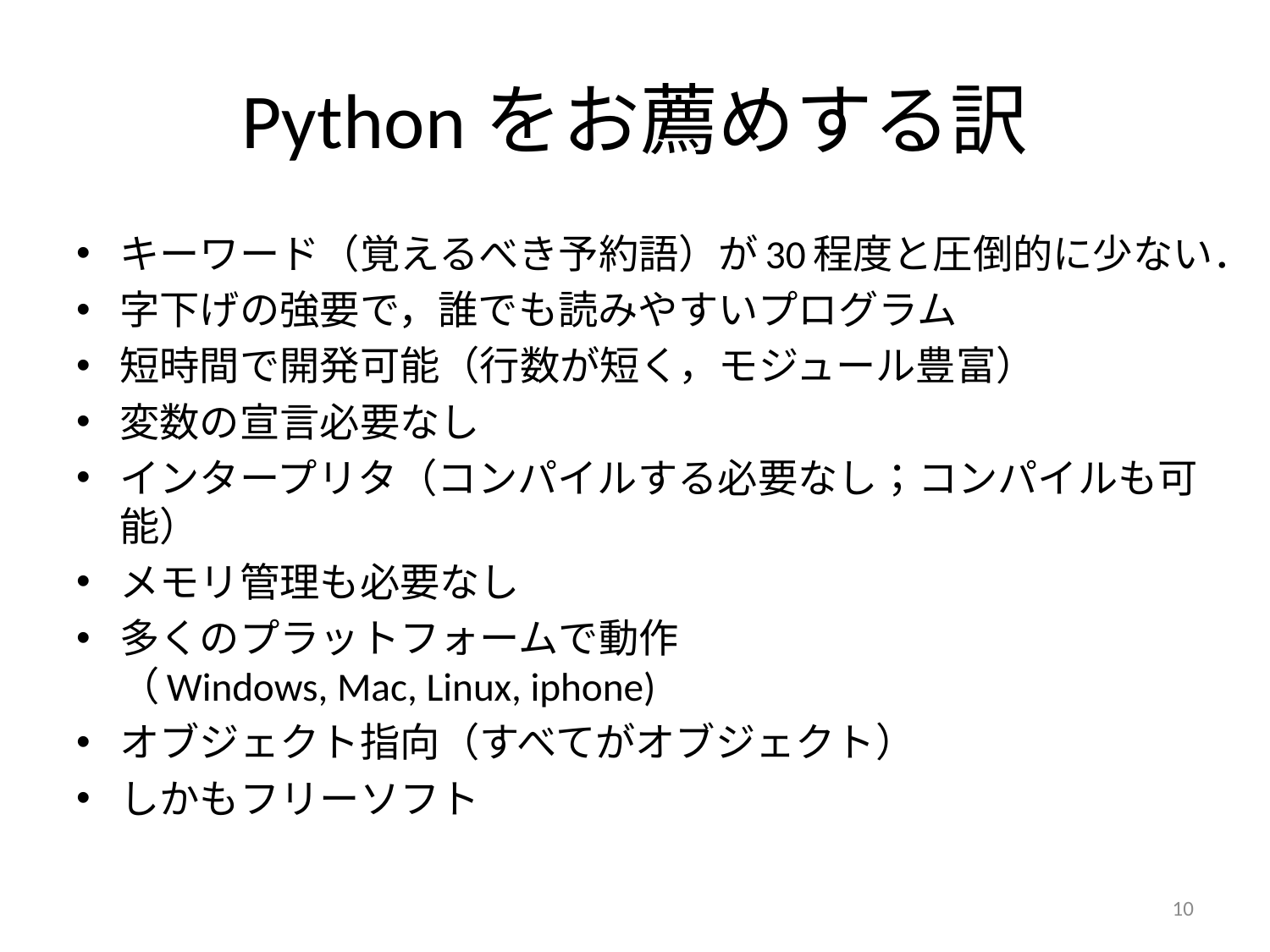

# Pythonをお薦めする訳
キーワード（覚えるべき予約語）が30程度と圧倒的に少ない．
字下げの強要で，誰でも読みやすいプログラム
短時間で開発可能（行数が短く，モジュール豊富）
変数の宣言必要なし
インタープリタ（コンパイルする必要なし；コンパイルも可能）
メモリ管理も必要なし
多くのプラットフォームで動作
（Windows, Mac, Linux, iphone)
オブジェクト指向（すべてがオブジェクト）
しかもフリーソフト
10